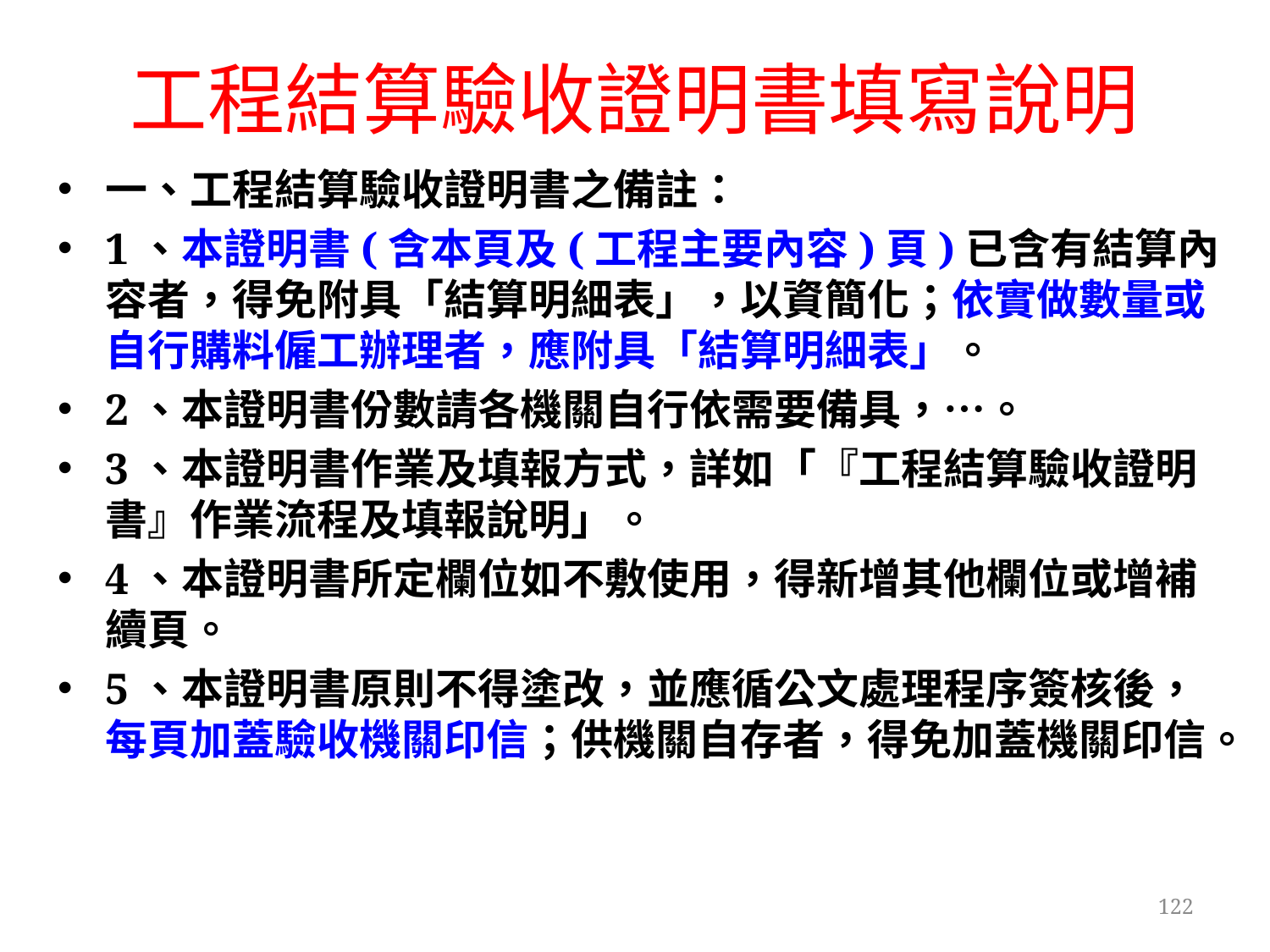

# 工程結算驗收證明書填寫說明
一、工程結算驗收證明書之備註：
1、本證明書(含本頁及(工程主要內容)頁)已含有結算內容者，得免附具「結算明細表」，以資簡化；依實做數量或自行購料僱工辦理者，應附具「結算明細表」。
2、本證明書份數請各機關自行依需要備具，…。
3、本證明書作業及填報方式，詳如「『工程結算驗收證明書』作業流程及填報說明」。
4、本證明書所定欄位如不敷使用，得新增其他欄位或增補續頁。
5、本證明書原則不得塗改，並應循公文處理程序簽核後，每頁加蓋驗收機關印信；供機關自存者，得免加蓋機關印信。

122